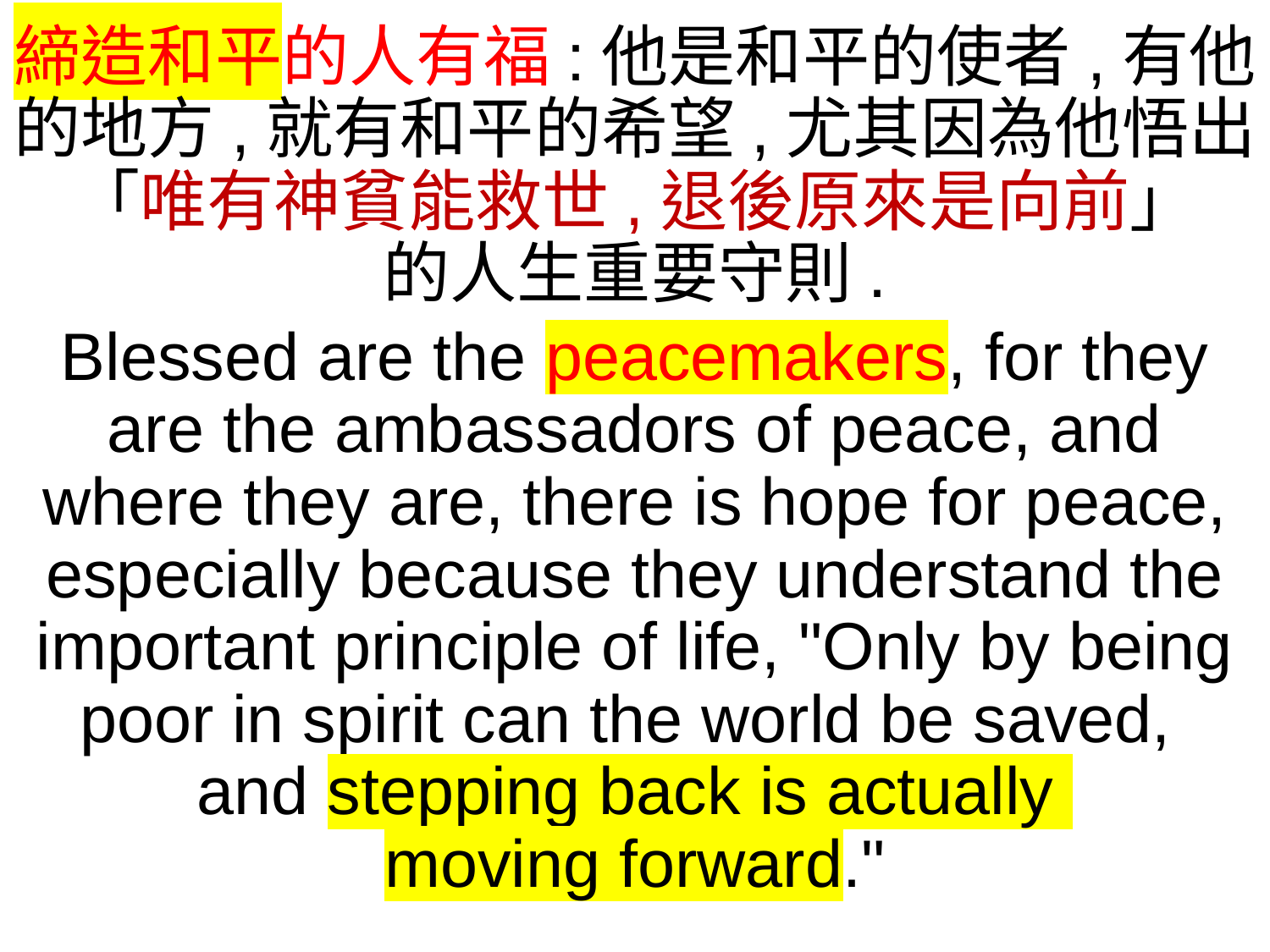

締造和平的人有福:他是和平的使者,有他的地方,就有和平的希望,尤其因為他悟出
「唯有神貧能救世,退後原來是向前」
的人生重要守則.
Blessed are the peacemakers, for they are the ambassadors of peace, and where they are, there is hope for peace, especially because they understand the important principle of life, "Only by being poor in spirit can the world be saved,
and stepping back is actually
moving forward."